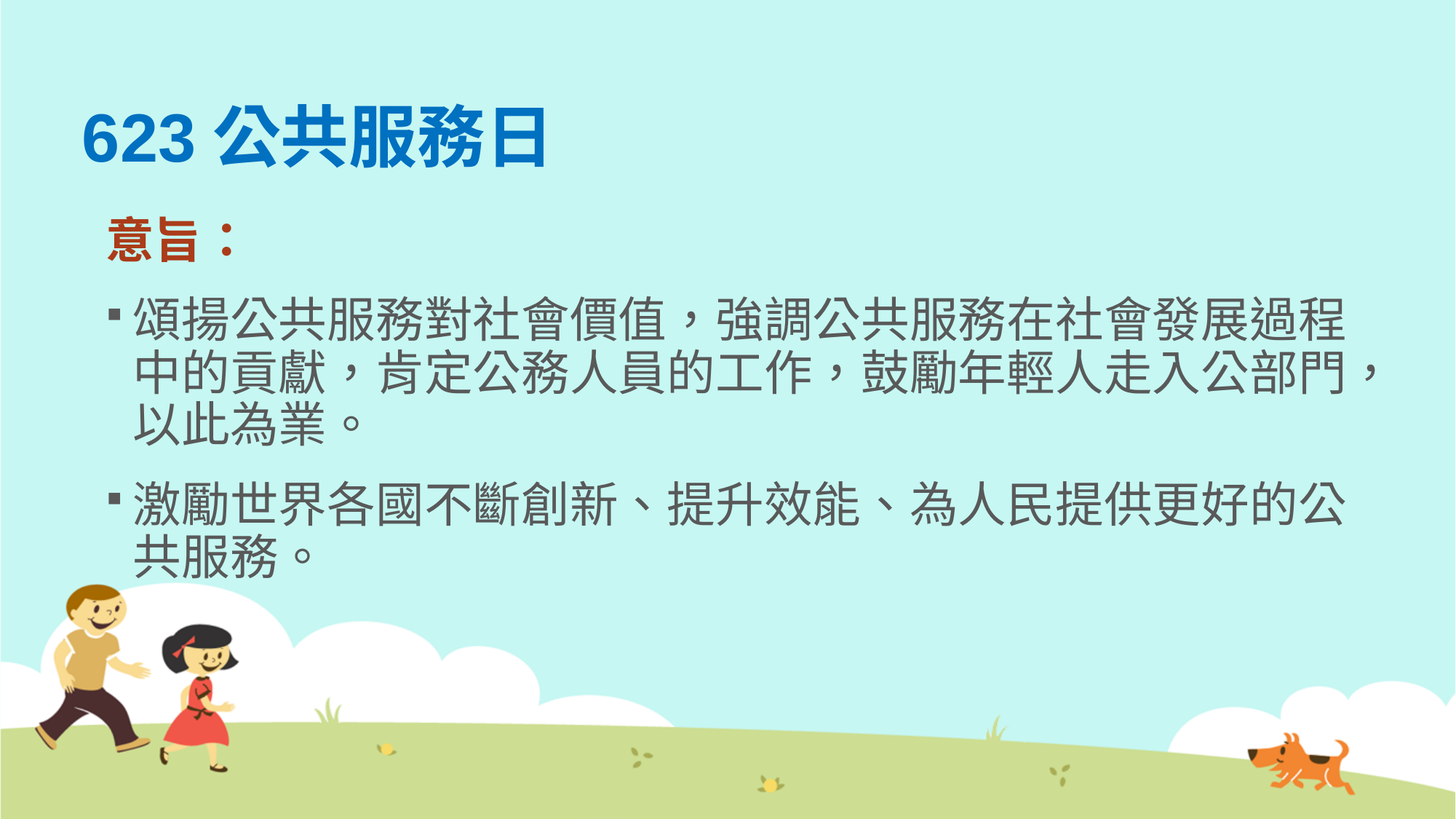

# 623公共服務日
意旨：
頌揚公共服務對社會價值，強調公共服務在社會發展過程中的貢獻，肯定公務人員的工作，鼓勵年輕人走入公部門，以此為業。
激勵世界各國不斷創新、提升效能、為人民提供更好的公共服務。